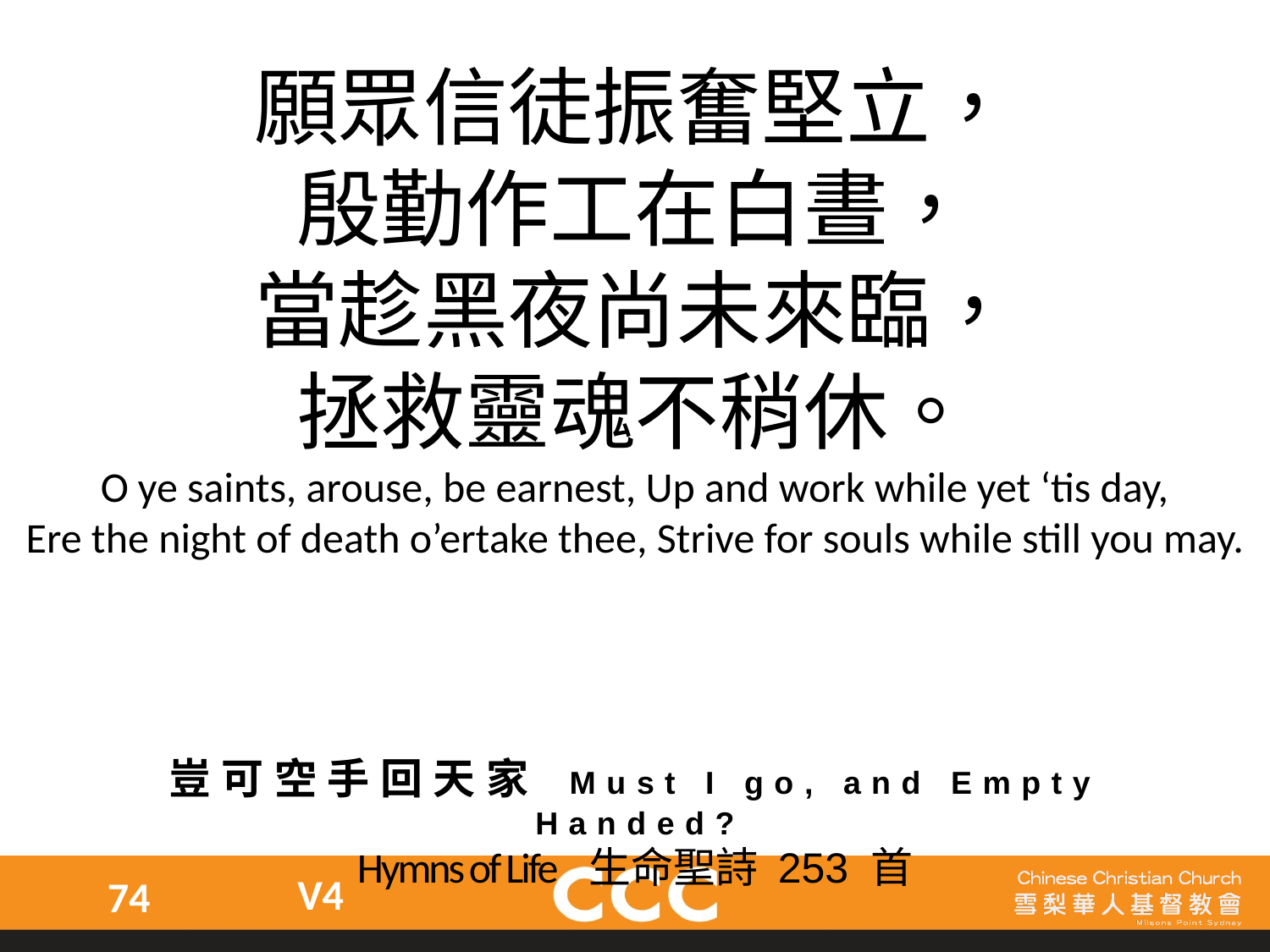

願眾信徒振奮堅立，
殷勤作工在白晝，
當趁黑夜尚未來臨，
拯救靈魂不稍休。
O ye saints, arouse, be earnest, Up and work while yet ‘tis day,
Ere the night of death o’ertake thee, Strive for souls while still you may.
豈可空手回天家 Must I go, and Empty Handed?
Hymns of Life   生命聖詩 253 首
V4
74